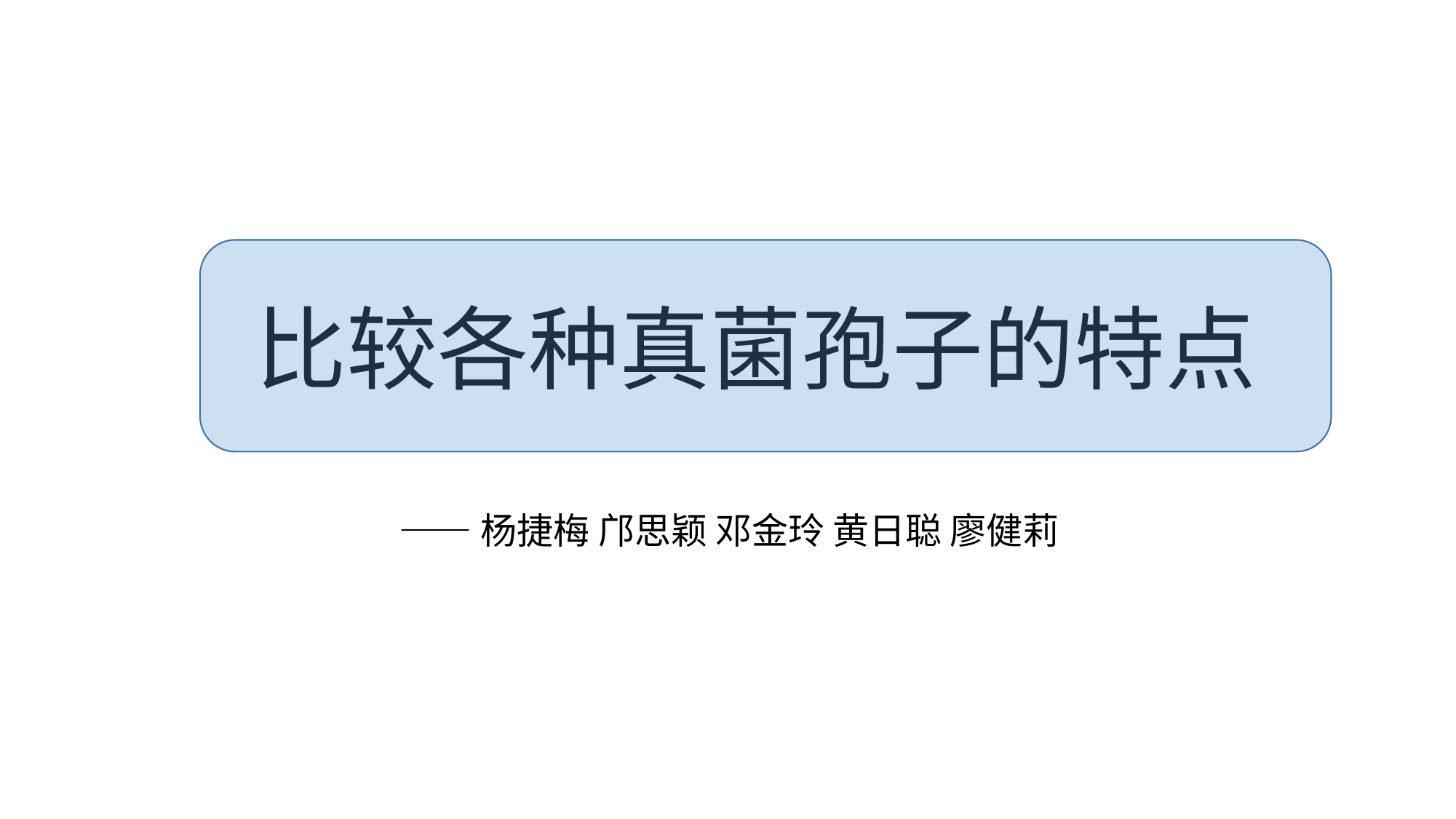

# 比较各种真菌孢子的特点

——杨捷梅 邝思颖 邓金玲 黄日聪 廖健莉